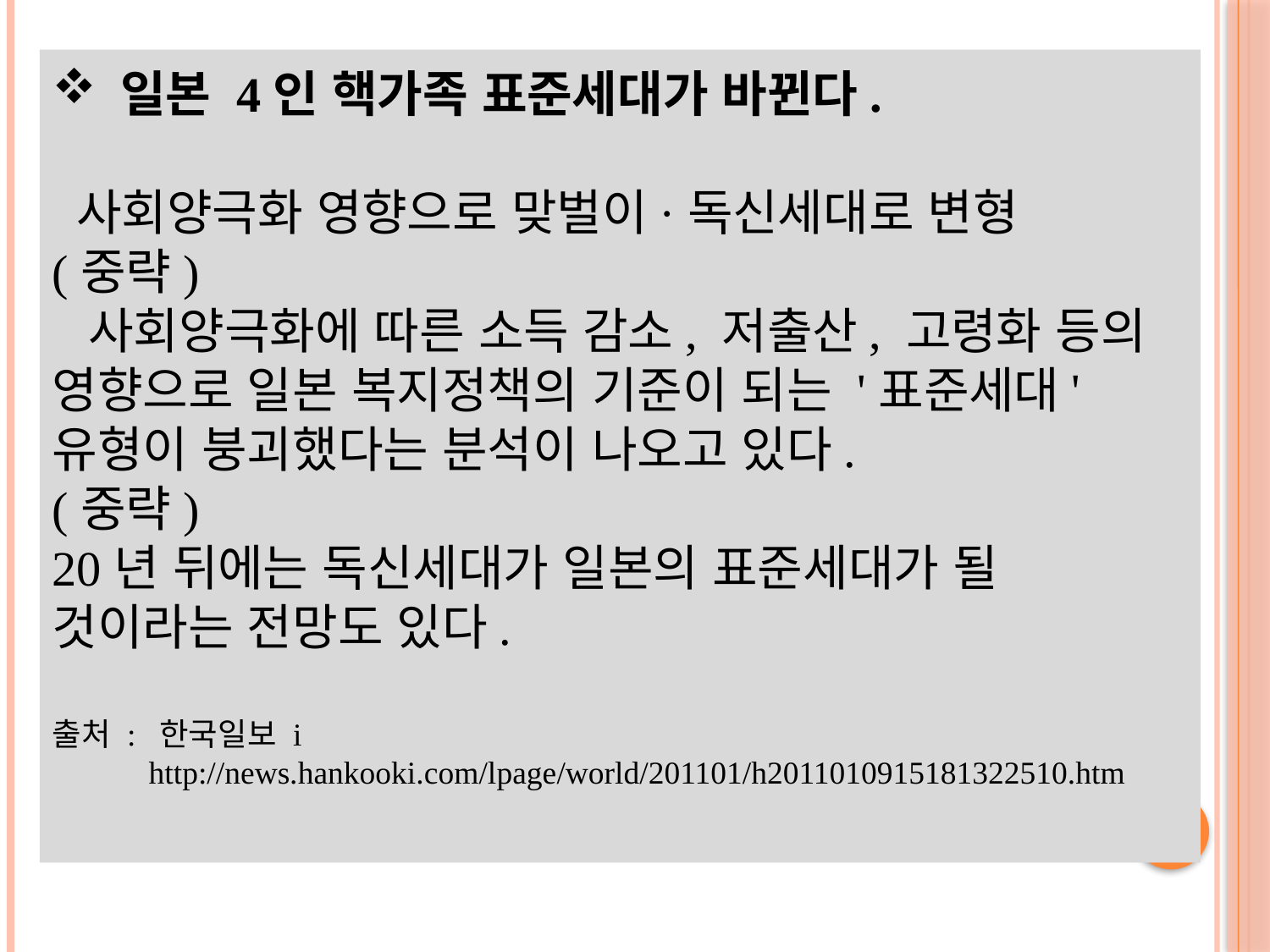

일본 4인 핵가족 표준세대가 바뀐다.
 사회양극화 영향으로 맞벌이·독신세대로 변형
(중략)
  사회양극화에 따른 소득 감소, 저출산, 고령화 등의 영향으로 일본 복지정책의 기준이 되는 '표준세대' 유형이 붕괴했다는 분석이 나오고 있다.
(중략)
20년 뒤에는 독신세대가 일본의 표준세대가 될 것이라는 전망도 있다.

출처 :  한국일보 i
            http://news.hankooki.com/lpage/world/201101/h2011010915181322510.htm